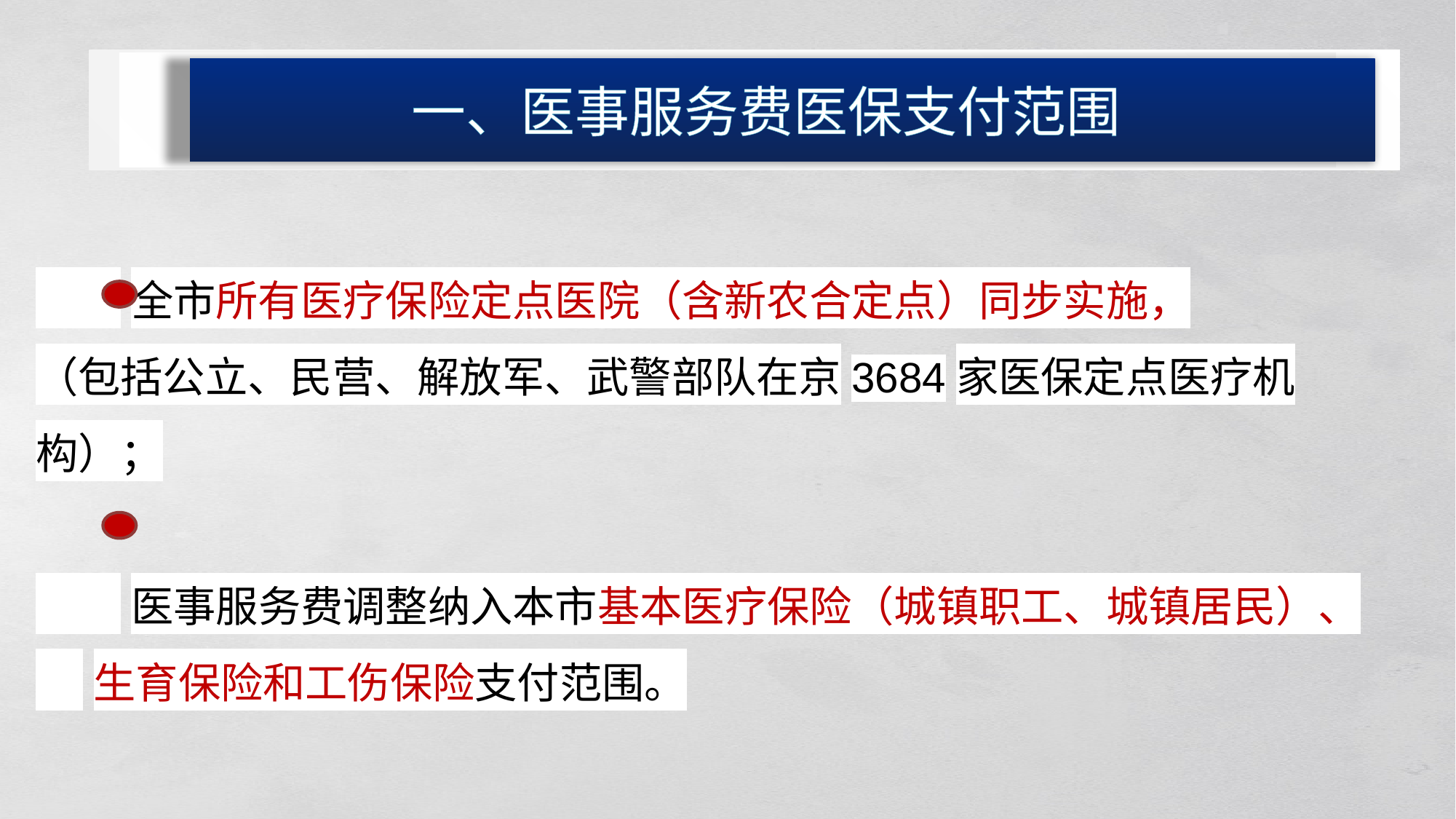

一、医事服务费医保支付范围

         全市所有医疗保险定点医院（含新农合定点）同步实施，
（包括公立、民营、解放军、武警部队在京3684家医保定点医疗机构）；

         医事服务费调整纳入本市基本医疗保险（城镇职工、城镇居民）、
     生育保险和工伤保险支付范围。